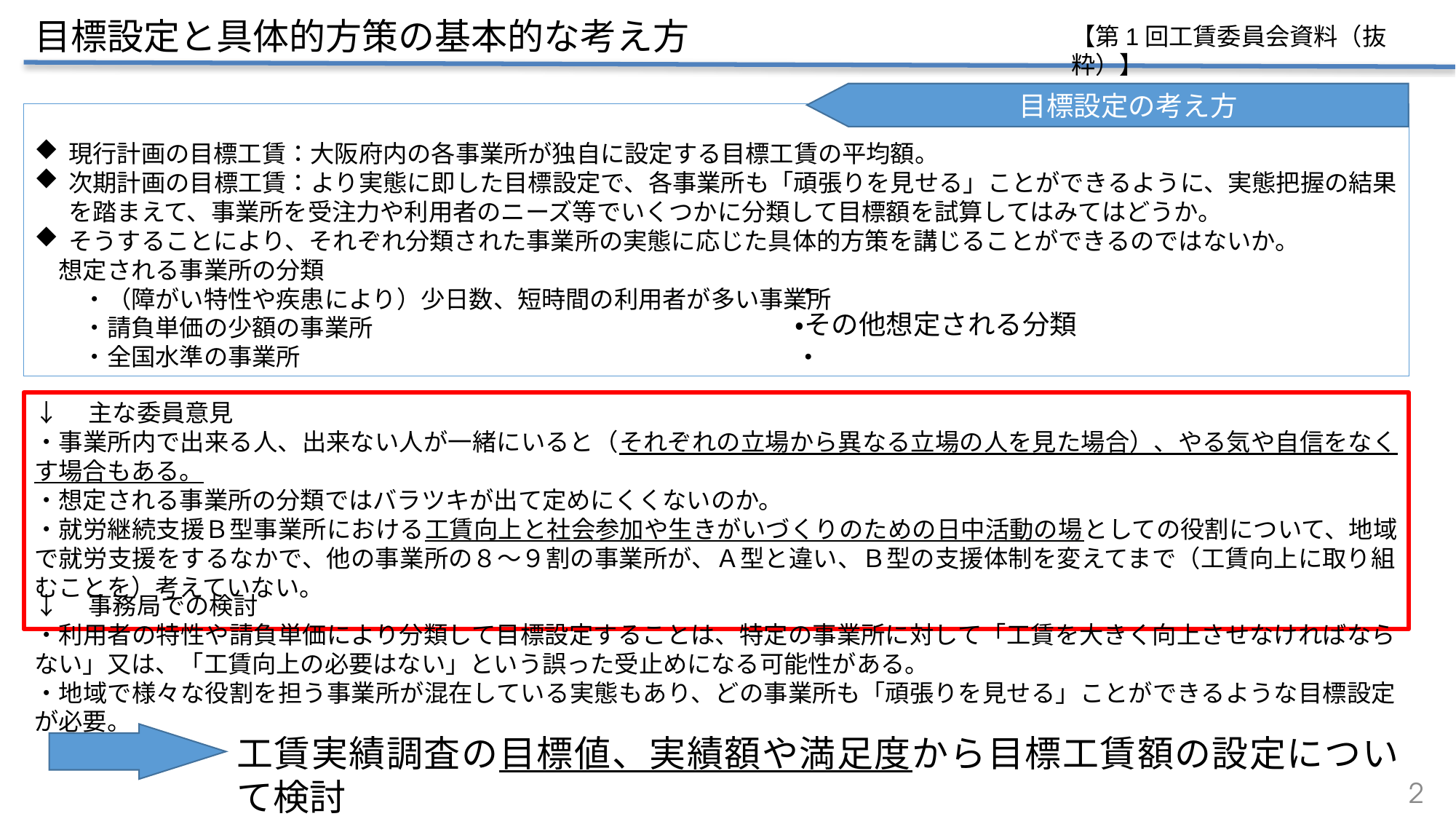

目標設定と具体的方策の基本的な考え方
【第1回工賃委員会資料（抜粋）】
目標設定の考え方

現行計画の目標工賃：大阪府内の各事業所が独自に設定する目標工賃の平均額。
次期計画の目標工賃：より実態に即した目標設定で、各事業所も「頑張りを見せる」ことができるように、実態把握の結果を踏まえて、事業所を受注力や利用者のニーズ等でいくつかに分類して目標額を試算してはみてはどうか。
そうすることにより、それぞれ分類された事業所の実態に応じた具体的方策を講じることができるのではないか。
　想定される事業所の分類
　　・（障がい特性や疾患により）少日数、短時間の利用者が多い事業所
　　・請負単価の少額の事業所
　　・全国水準の事業所
・
・その他想定される分類
・
↓　主な委員意見
・事業所内で出来る人、出来ない人が一緒にいると（それぞれの立場から異なる立場の人を見た場合）、やる気や自信をなくす場合もある。
・想定される事業所の分類ではバラツキが出て定めにくくないのか。
・就労継続支援Ｂ型事業所における工賃向上と社会参加や生きがいづくりのための日中活動の場としての役割について、地域で就労支援をするなかで、他の事業所の８～９割の事業所が、Ａ型と違い、Ｂ型の支援体制を変えてまで（工賃向上に取り組むことを）考えていない。

↓　事務局での検討
・利用者の特性や請負単価により分類して目標設定することは、特定の事業所に対して「工賃を大きく向上させなければならない」又は、「工賃向上の必要はない」という誤った受止めになる可能性がある。
・地域で様々な役割を担う事業所が混在している実態もあり、どの事業所も「頑張りを見せる」ことができるような目標設定が必要。

工賃実績調査の目標値、実績額や満足度から目標工賃額の設定について検討
2